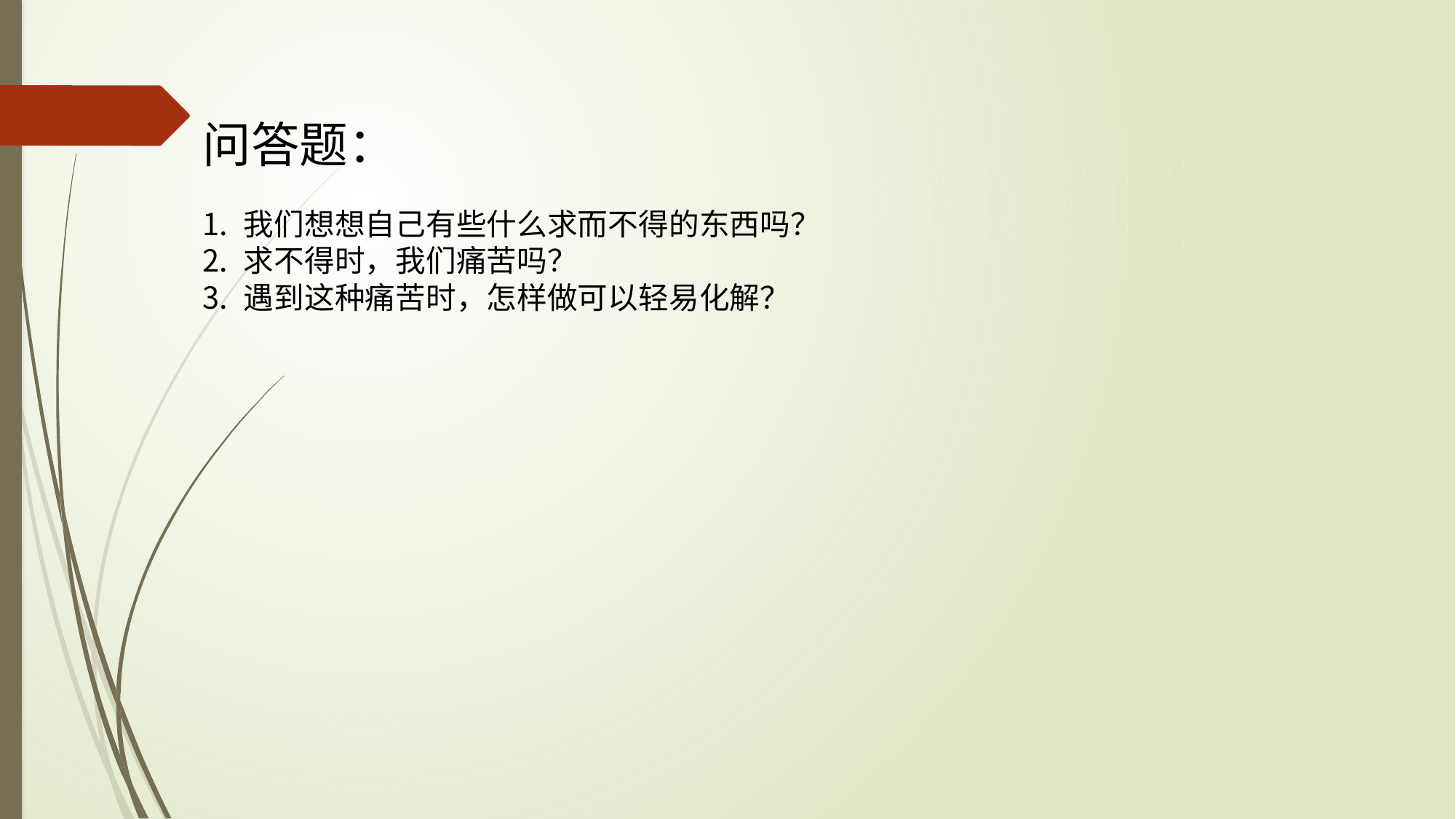

问答题：

我们想想自己有些什么求而不得的东西吗？
求不得时，我们痛苦吗？
遇到这种痛苦时，怎样做可以轻易化解？